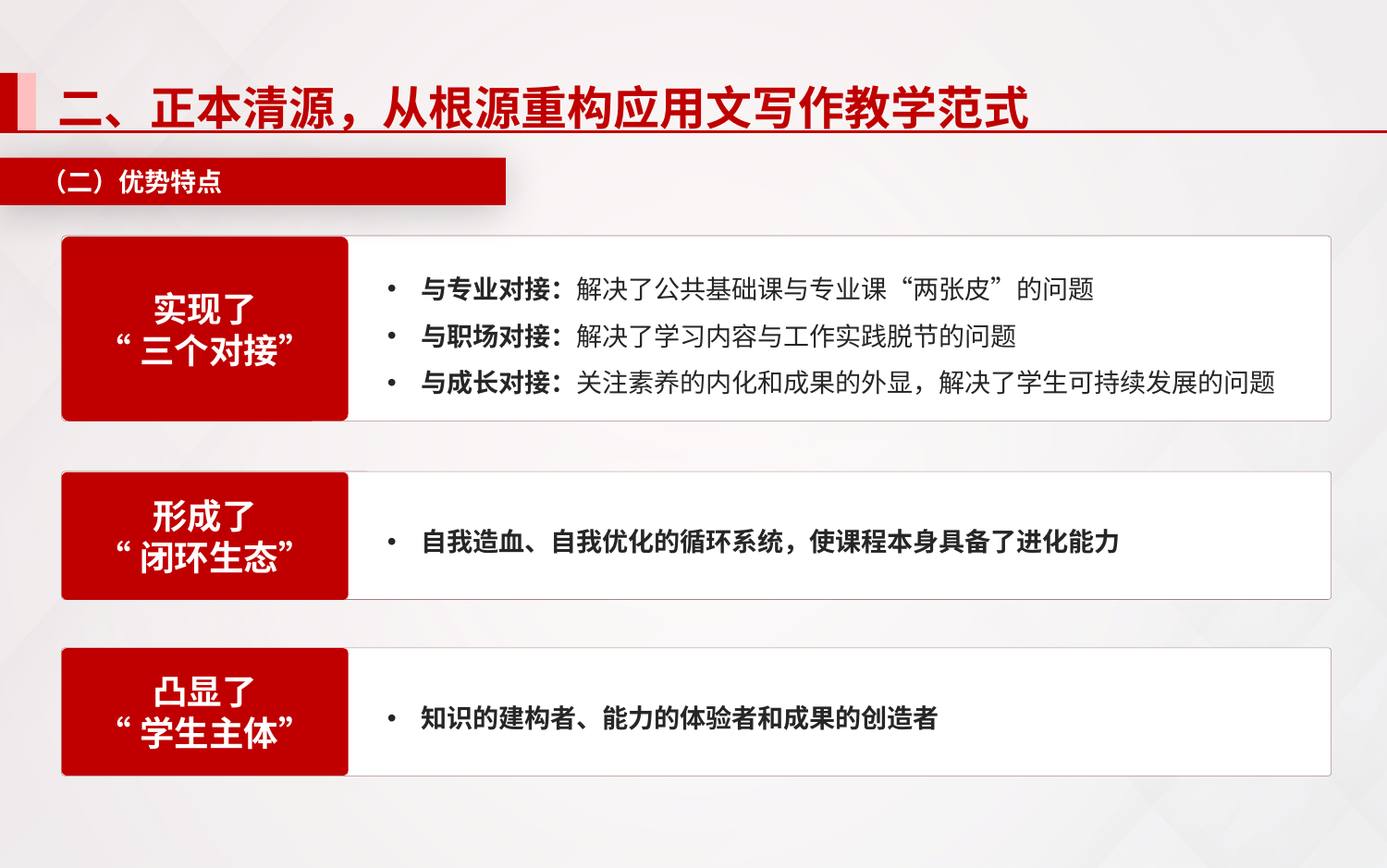

二、正本清源，从根源重构应用文写作教学范式

（二）优势特点
4. 课堂教学特点

实现了
“三个对接”
与专业对接：解决了公共基础课与专业课“两张皮”的问题
与职场对接：解决了学习内容与工作实践脱节的问题
与成长对接：关注素养的内化和成果的外显，解决了学生可持续发展的问题

形成了
“闭环生态”
自我造血、自我优化的循环系统，使课程本身具备了进化能力

凸显了
“学生主体”
知识的建构者、能力的体验者和成果的创造者